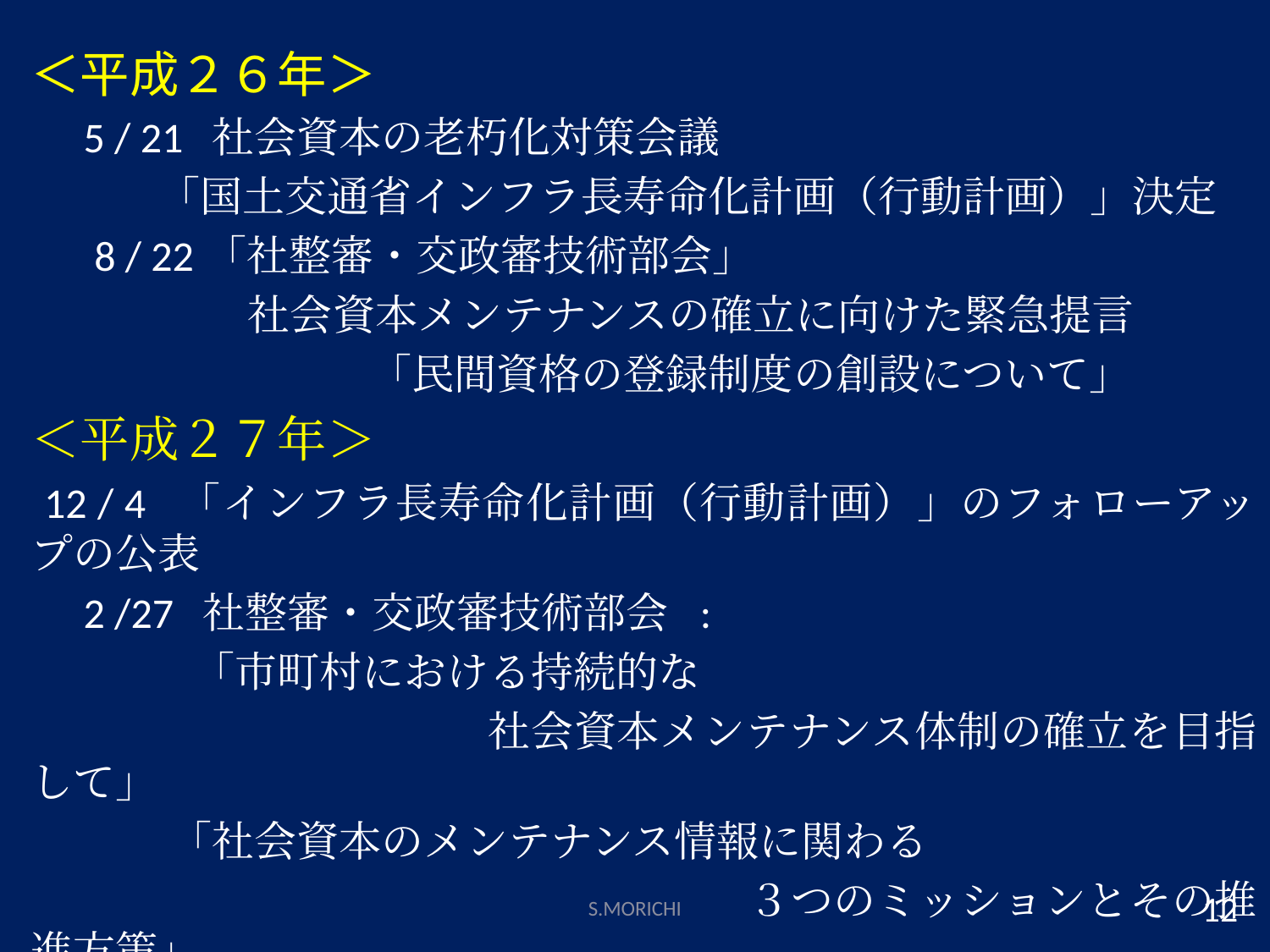

＜平成２６年＞
　5 / 21  社会資本の老朽化対策会議
　　　「国土交通省インフラ長寿命化計画（行動計画）」決定
　 8 / 22「社整審・交政審技術部会」
　　　　社会資本メンテナンスの確立に向けた緊急提言
　　　　　　　　「民間資格の登録制度の創設について」
＜平成２７年＞
 12 / 4  「インフラ長寿命化計画（行動計画）」のフォローアップの公表
　2 /27  社整審・交政審技術部会  :
              「市町村における持続的な
                                       社会資本メンテナンス体制の確立を目指して」
　     　「社会資本のメンテナンス情報に関わる
                                                                ３つのミッションとその推進方策」

S.MORICHI
12